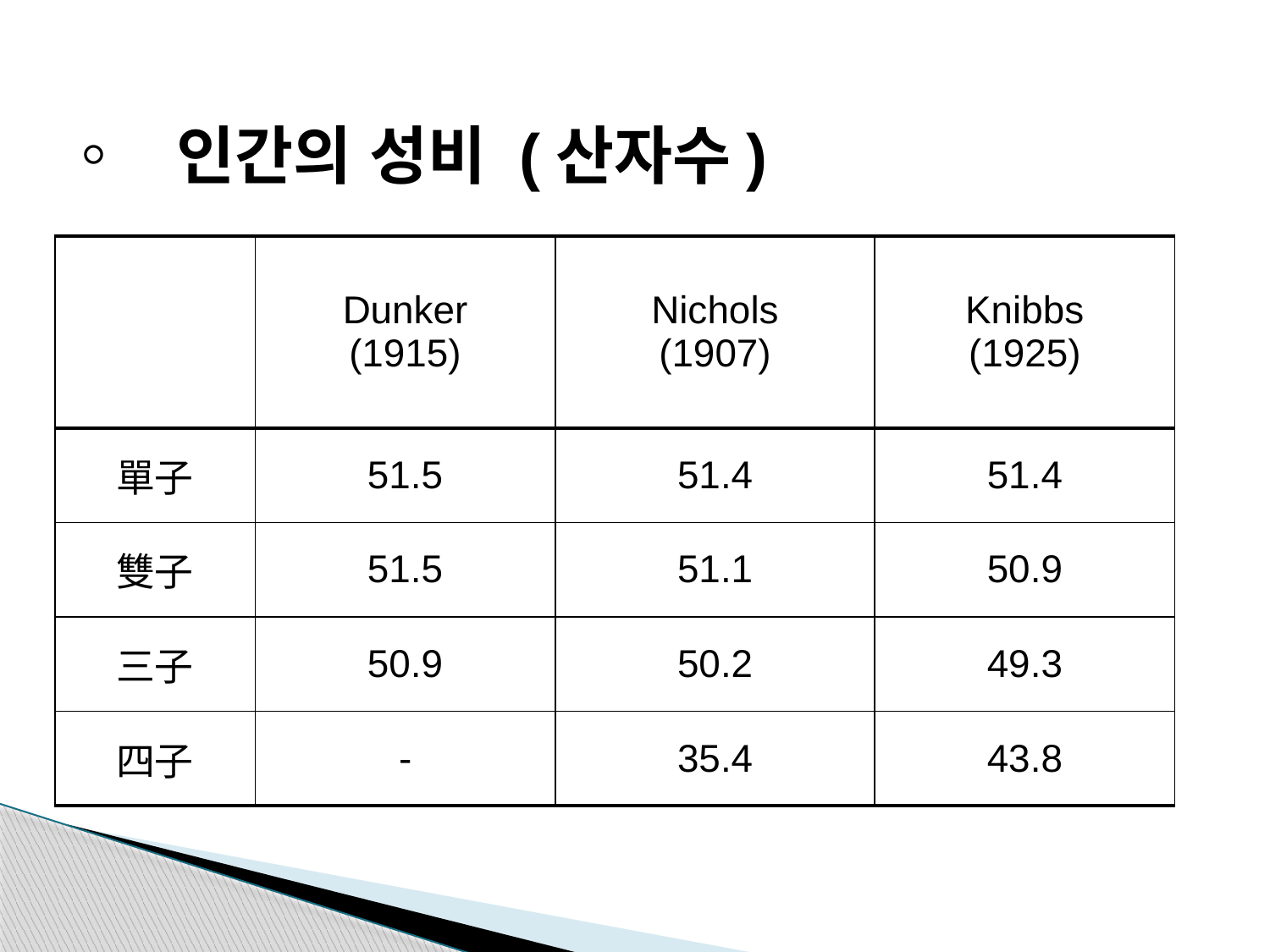

# ◦  인간의 성비 (산자수)
|  | Dunker (1915) | Nichols (1907) | Knibbs (1925) |
| --- | --- | --- | --- |
| 單子 | 51.5 | 51.4 | 51.4 |
| 雙子 | 51.5 | 51.1 | 50.9 |
| 三子 | 50.9 | 50.2 | 49.3 |
| 四子 | - | 35.4 | 43.8 |